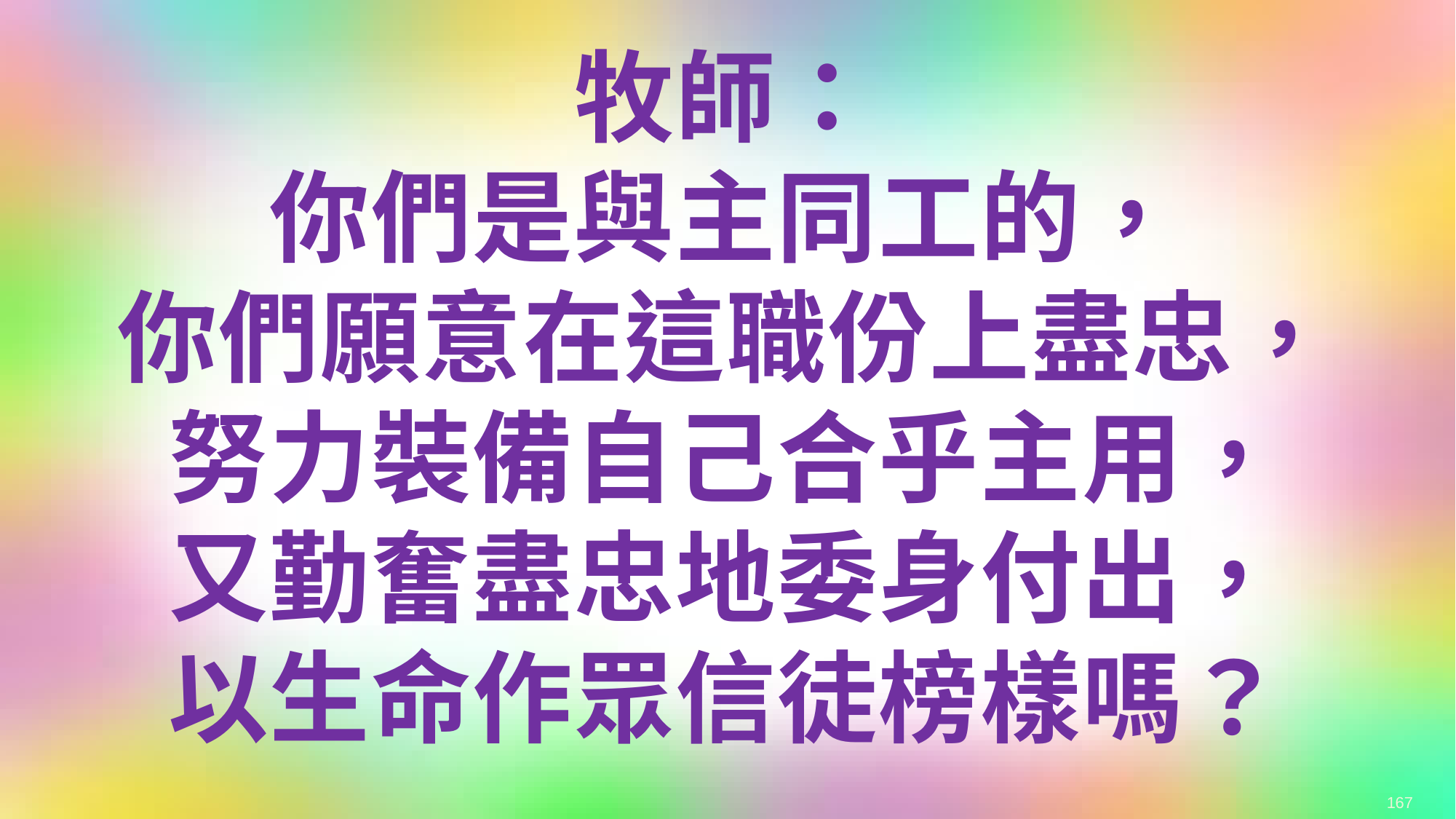

牧師：
你們是與主同工的，
你們願意在這職份上盡忠，
努力裝備自己合乎主用，
又勤奮盡忠地委身付出，
以生命作眾信徒榜樣嗎？
167